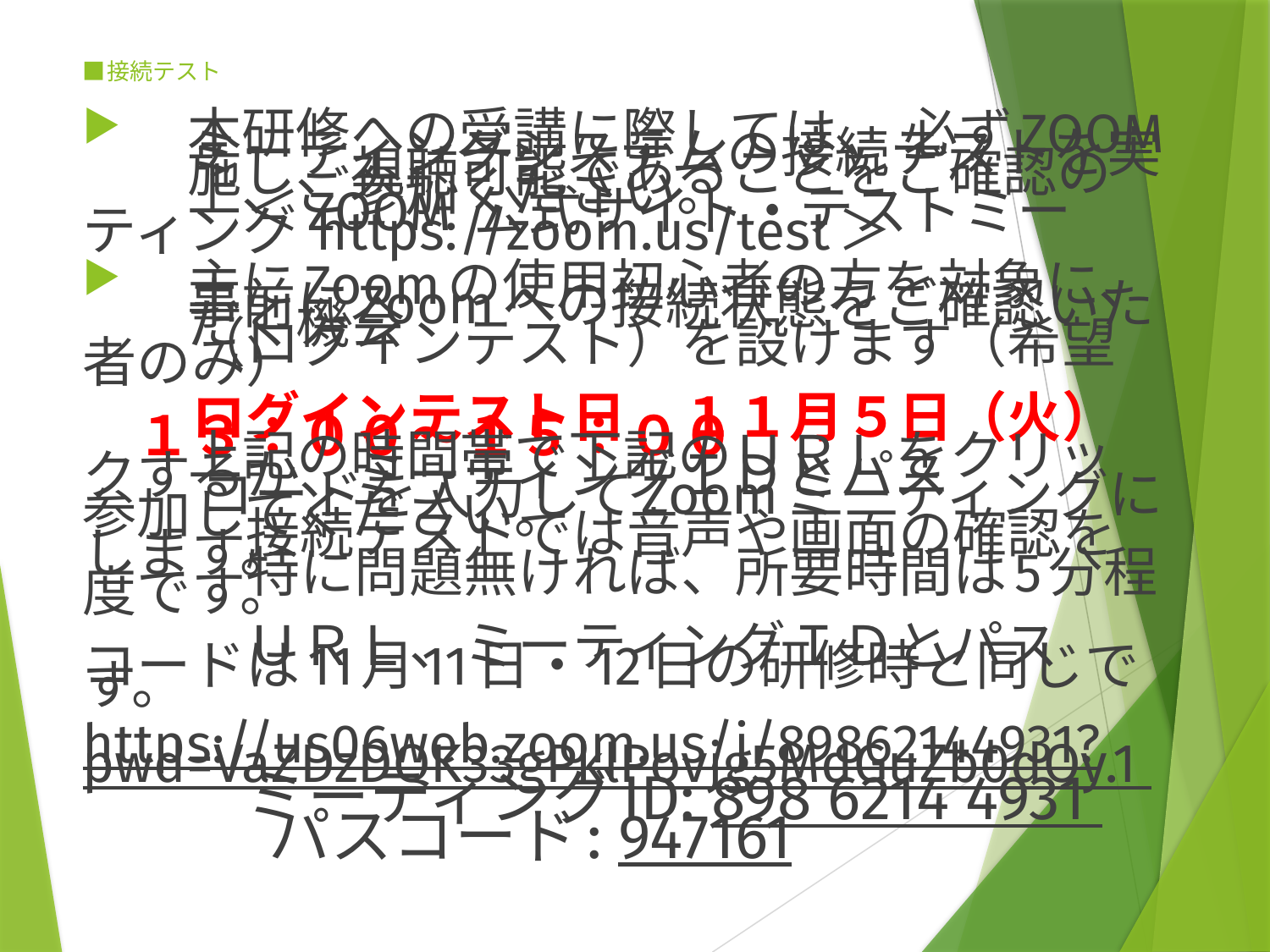

# ■接続テスト
本研修への受講に際しては、 必ずZOOM ミーティングシステムの接続テストを実施し、視聴可能であることをご確認の上、ご参加ください。
　　　＜ZOOM 公式サイト・テストミーティング https://zoom.us/test＞
主にZoomの使用初心者の方を対象に、事前にZoomへの接続状態をご確認いただく機会
　　（ログインテスト）を設けます（希望者のみ）

　　ログインテスト日　１１月５日（火）　１３：００～１５：００
        上記の時間帯で下記のＵＲＬをクリックするか、ミーティングＩＤとパス
         コードを入力してZoomミーティングに参加してください。
　　　接続テストでは音声や画面の確認をします。
　　　特に問題無ければ、所要時間は5分程度です。

　　　ＵＲＬ、ミーティングＩＤとパスコードは11月11日・12日の研修時と同じです。

　　   https://us06web.zoom.us/j/89862144931?pwd=VaZDzDQK33gPklPovjg5MdGuZb0dOy.1
　　　ミーティングID: 898 6214 4931
　　　パスコード: 947161